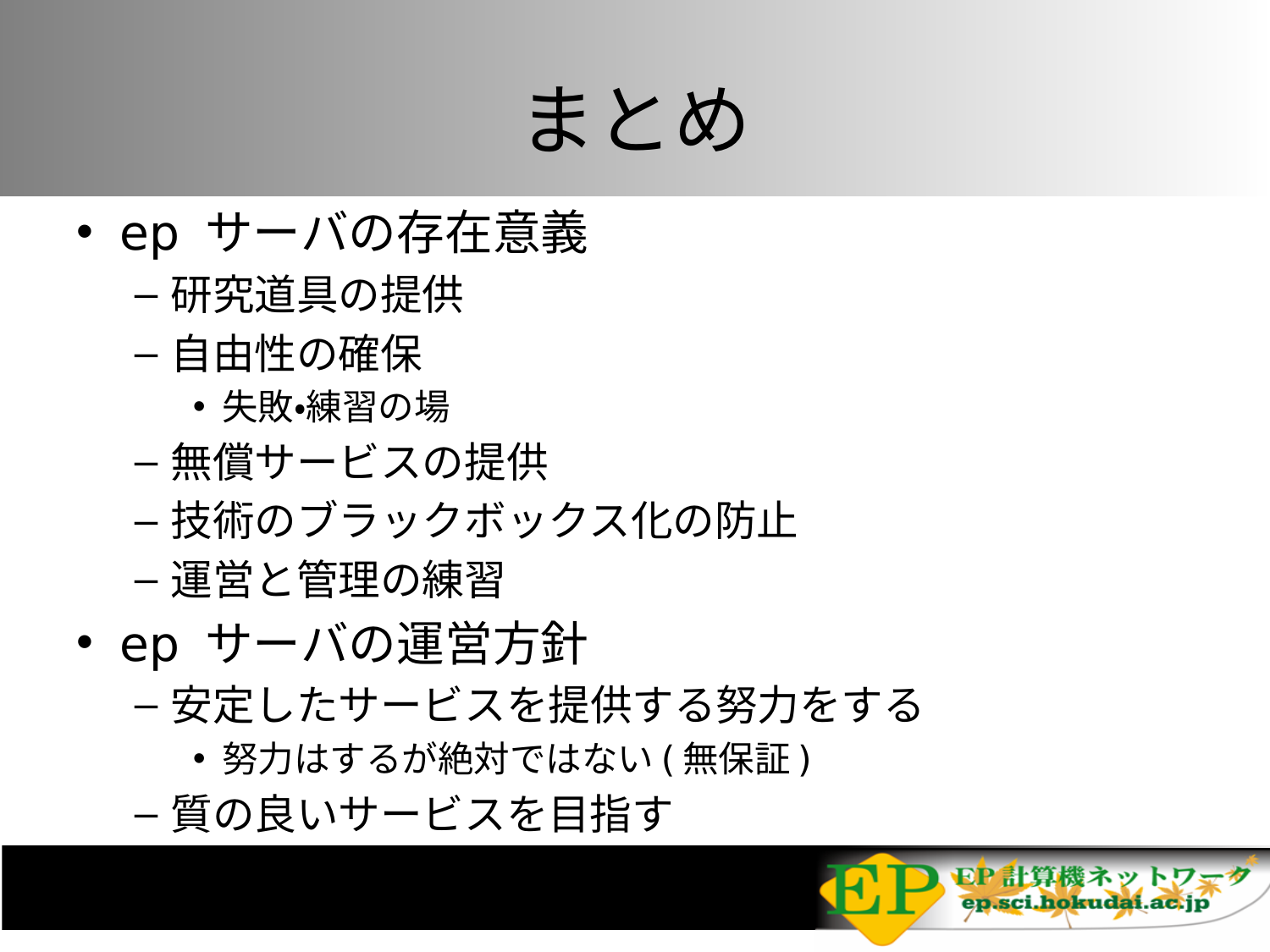

# まとめ
ep サーバの存在意義
研究道具の提供
自由性の確保
失敗・練習の場
無償サービスの提供
技術のブラックボックス化の防止
運営と管理の練習
ep サーバの運営方針
安定したサービスを提供する努力をする
努力はするが絶対ではない(無保証)
質の良いサービスを目指す